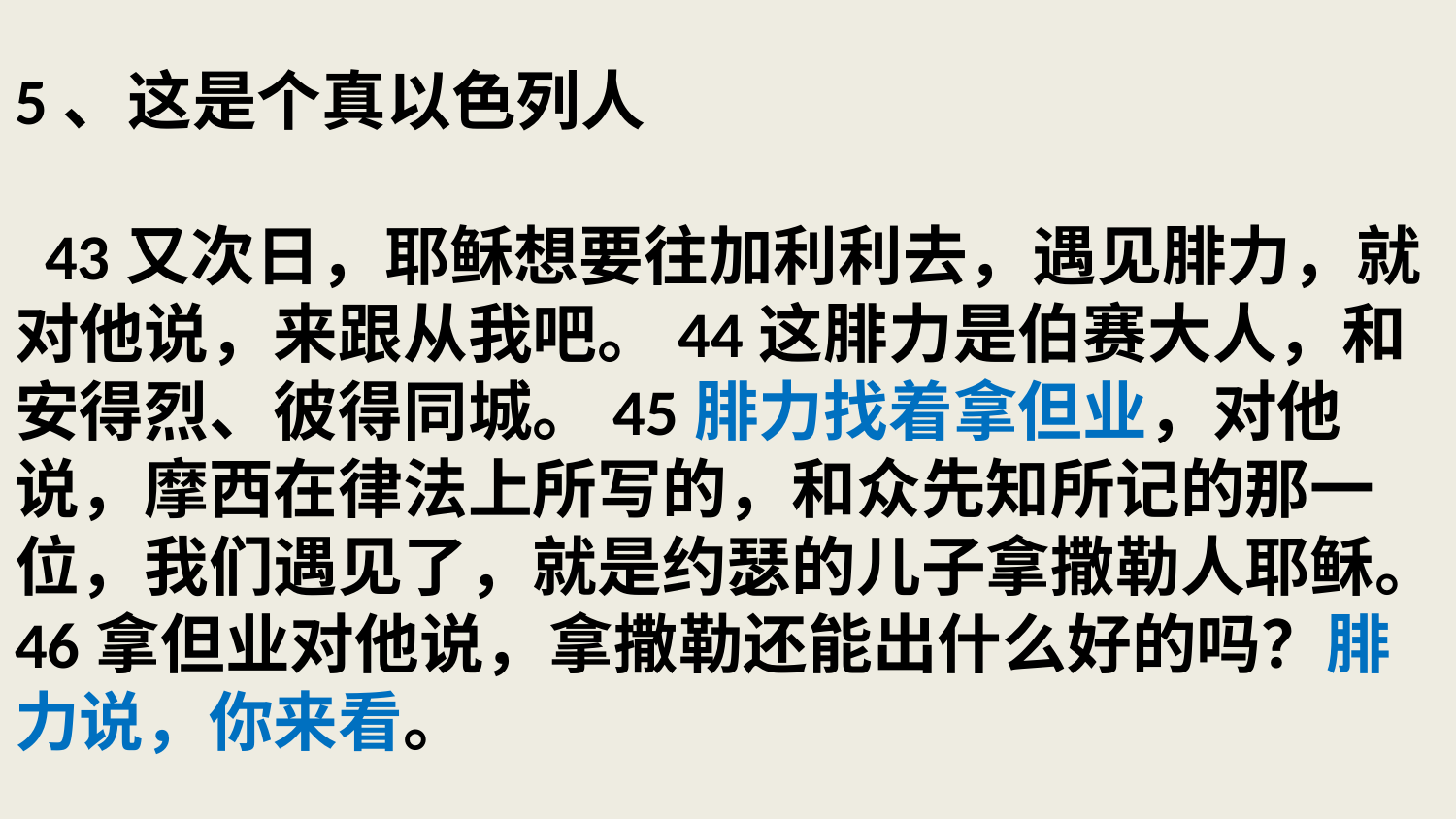

# 5、这是个真以色列人 43又次日，耶稣想要往加利利去，遇见腓力，就对他说，来跟从我吧。44这腓力是伯赛大人，和安得烈、彼得同城。45腓力找着拿但业，对他说，摩西在律法上所写的，和众先知所记的那一位，我们遇见了，就是约瑟的儿子拿撒勒人耶稣。 46拿但业对他说，拿撒勒还能出什么好的吗？腓力说，你来看。